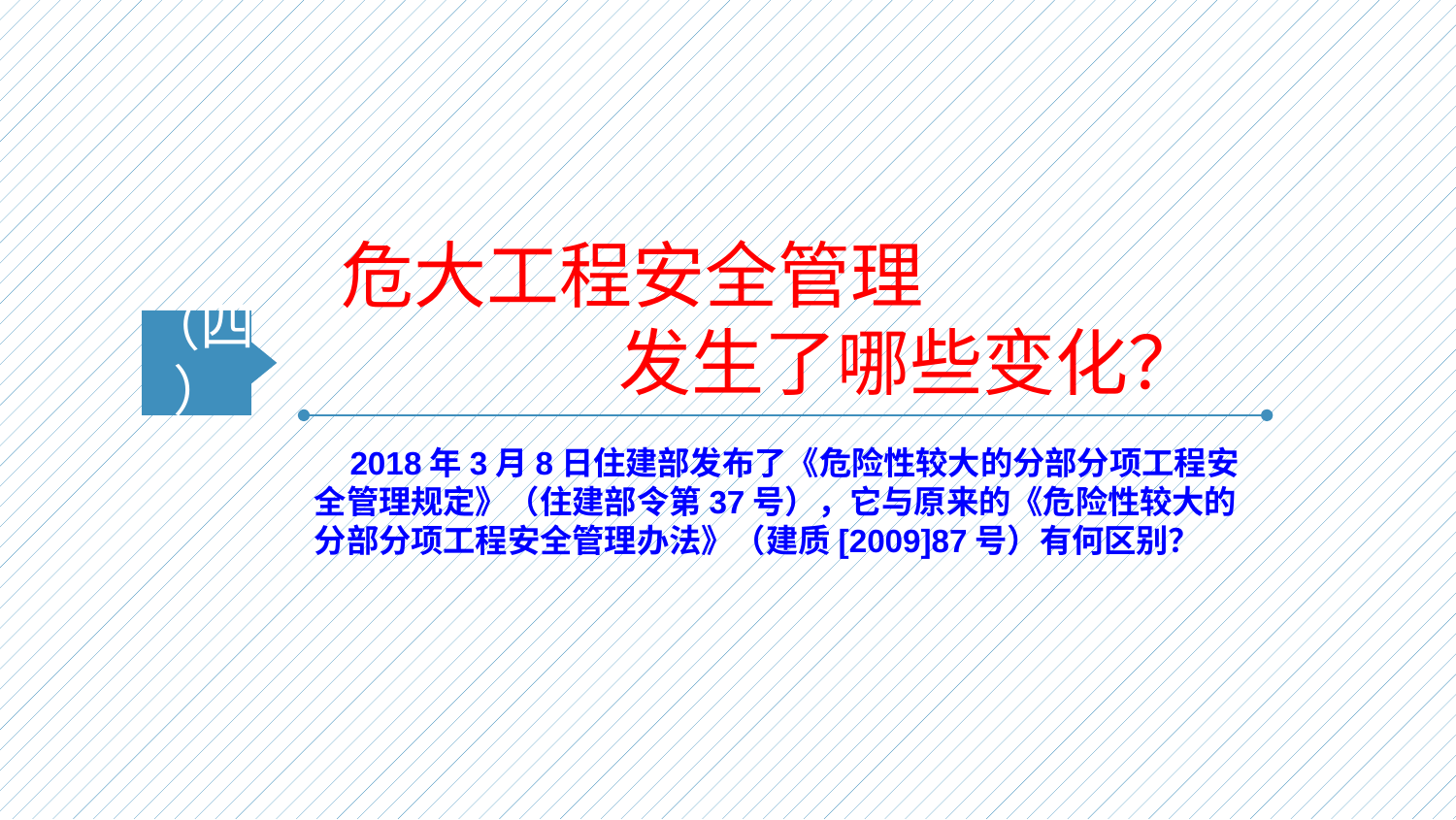

危大工程安全管理
                发生了哪些变化？
（四）
    2018年3月8日住建部发布了《危险性较大的分部分项工程安全管理规定》（住建部令第37号），它与原来的《危险性较大的分部分项工程安全管理办法》（建质[2009]87号）有何区别？